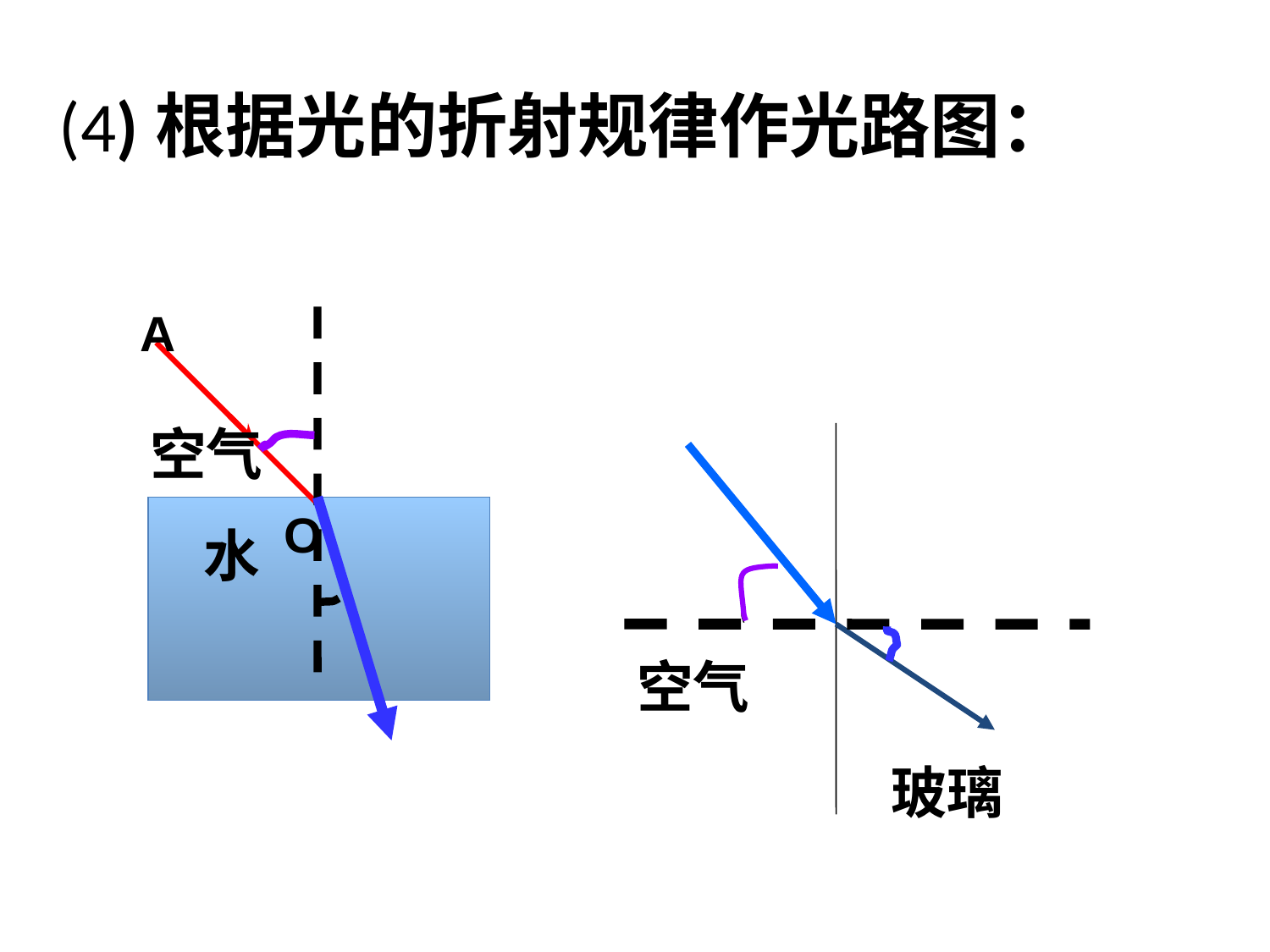

# (4)根据光的折射规律作光路图：
A

O

空气

水

空气
玻璃